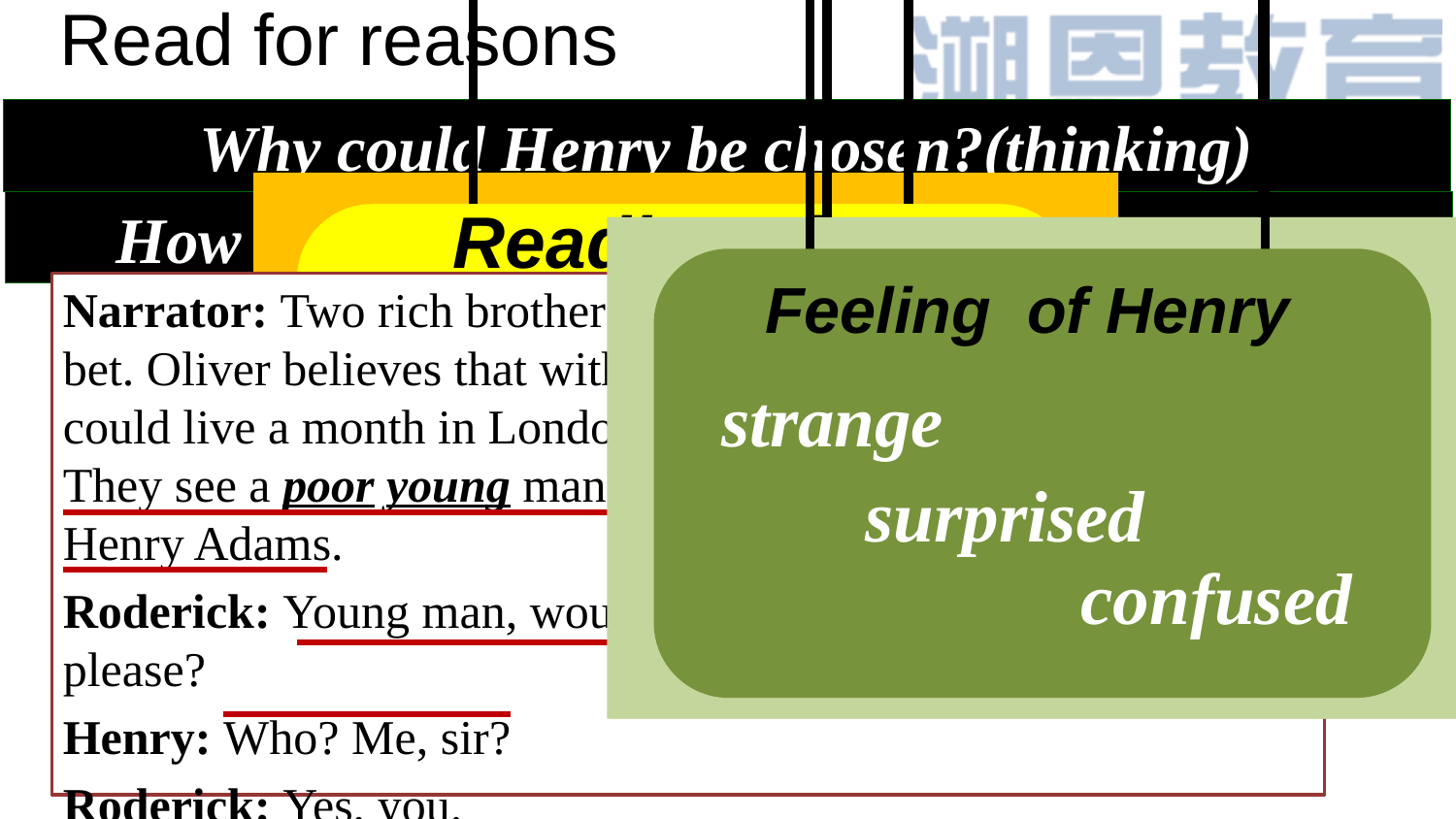

Reading Tip 1

Hidden message

Feeling  of Henry
Read for reasons
Why could Henry be chosen?(thinking)
How did Henry’s feeling change in the play?
Narrator: Two rich brothers, Roderick and Olive have made a bet. Oliver believes that with a million-pound bank note a man could live a month in London. His brother Roderick doubts it. They see a poor young man walking outside their house. It is  Henry Adams.
Roderick: Young man, would you step inside a moment, please?
Henry: Who? Me, sir?
Roderick: Yes, you.
When the wealthy brother were making a bet, Henry happened to pass by in front of their house. Then he was chosen.
You can get the hidden message and the emotions of characters  from their lines.
strange
surprised
confused
——Right moment(恰当的时机）